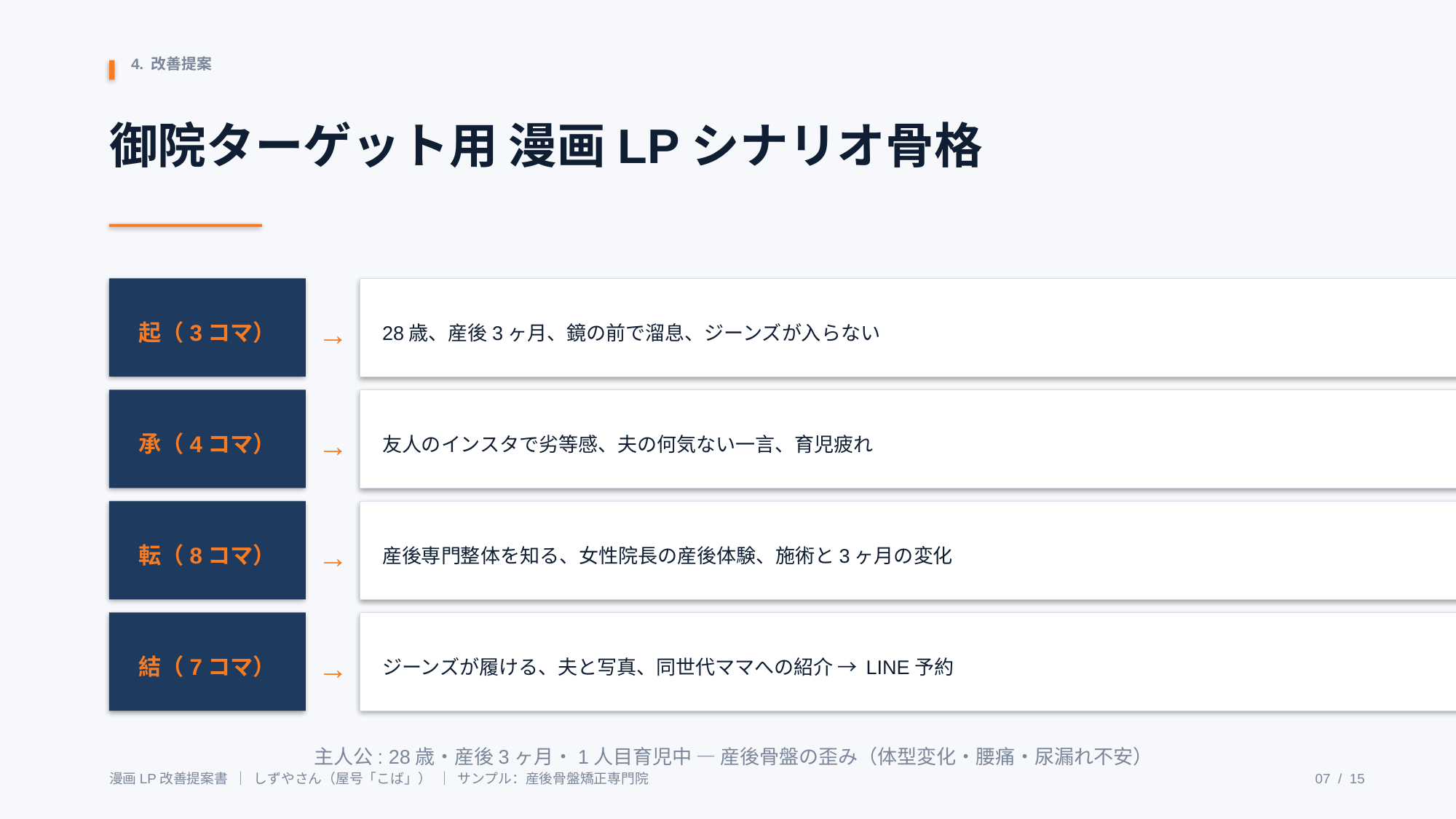

4. 改善提案

御院ターゲット用 漫画LPシナリオ骨格

起（3コマ）
→

28歳、産後3ヶ月、鏡の前で溜息、ジーンズが入らない

承（4コマ）
→

友人のインスタで劣等感、夫の何気ない一言、育児疲れ

転（8コマ）
→

産後専門整体を知る、女性院長の産後体験、施術と3ヶ月の変化

結（7コマ）
→

ジーンズが履ける、夫と写真、同世代ママへの紹介 → LINE予約
主人公: 28歳・産後3ヶ月・1人目育児中 — 産後骨盤の歪み（体型変化・腰痛・尿漏れ不安）
漫画LP改善提案書  ｜  しずやさん（屋号「こば」）  ｜  サンプル：産後骨盤矯正専門院
07  /  15